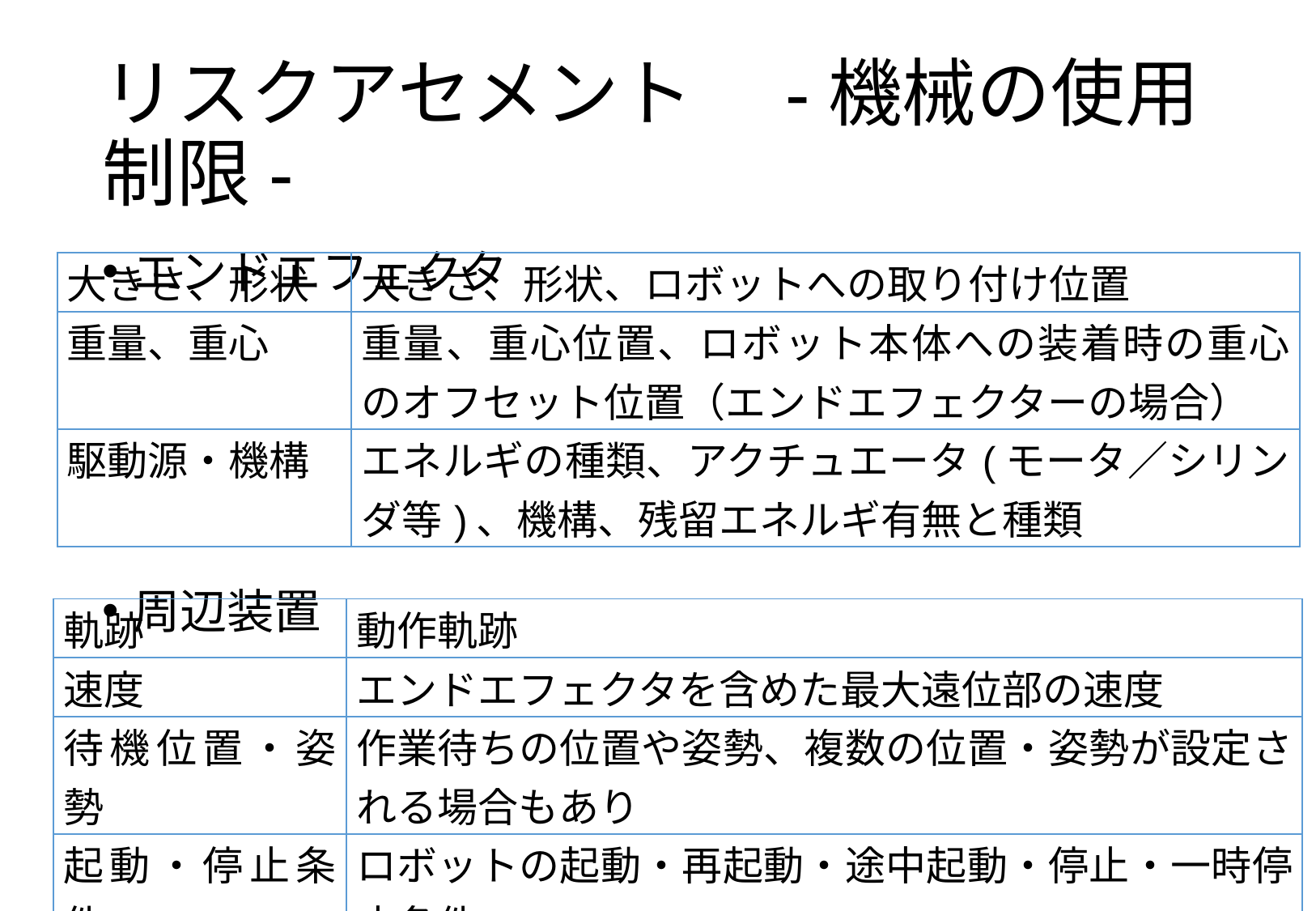

# リスクアセメント　-機械の使用制限-
エンドエフェクタ

周辺装置
| 大きさ、形状 | 大きさ、形状、ロボットへの取り付け位置 |
| --- | --- |
| 重量、重心 | 重量、重心位置、ロボット本体への装着時の重心のオフセット位置（エンドエフェクターの場合） |
| 駆動源・機構 | エネルギの種類、アクチュエータ(モータ／シリンダ等)、機構、残留エネルギ有無と種類 |
| 軌跡 | 動作軌跡 |
| --- | --- |
| 速度 | エンドエフェクタを含めた最大遠位部の速度 |
| 待機位置・姿勢 | 作業待ちの位置や姿勢、複数の位置・姿勢が設定される場合もあり |
| 起動・停止条件 | ロボットの起動・再起動・途中起動・停止・一時停止条件 |